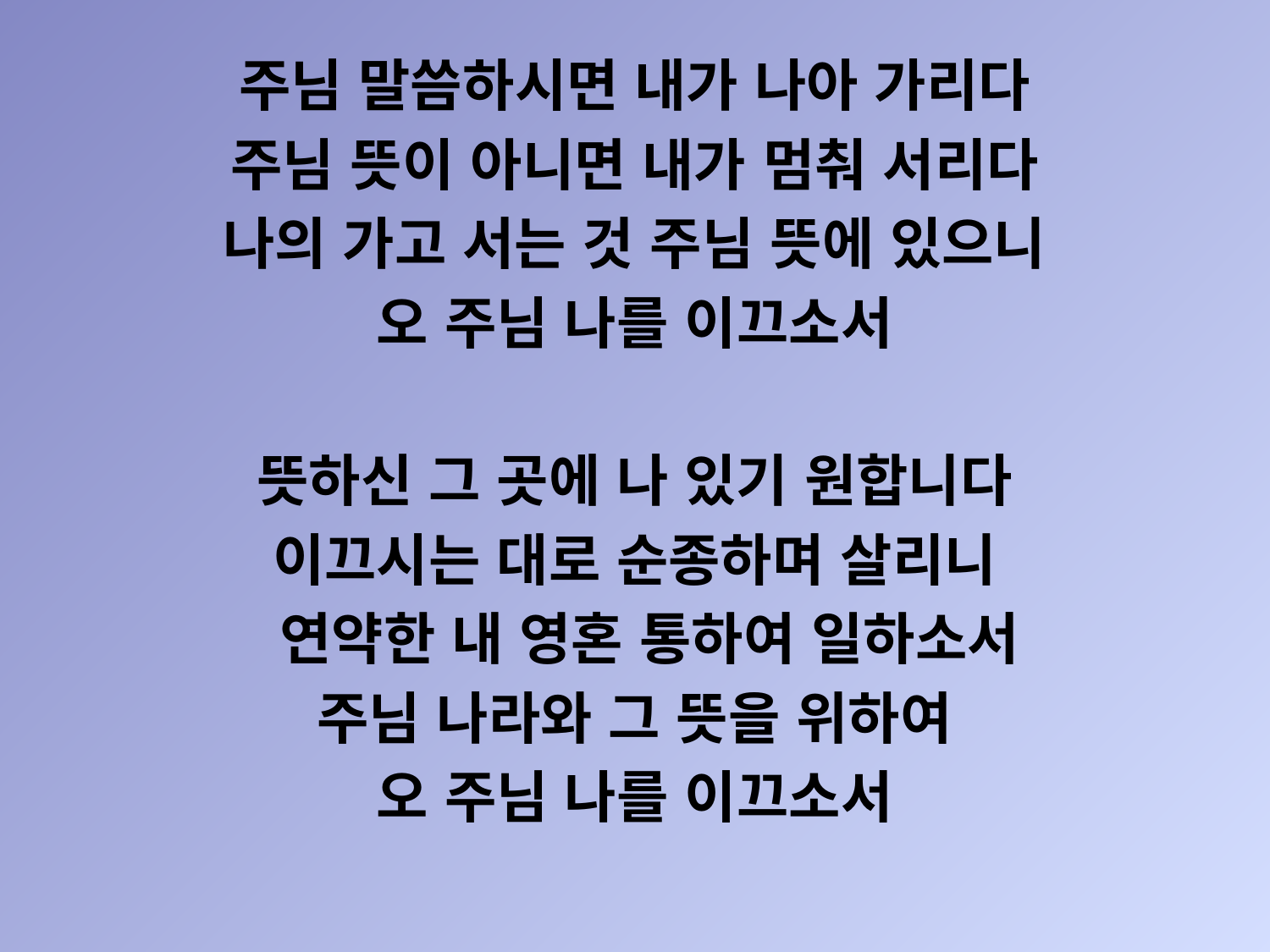

주님 말씀하시면 내가 나아 가리다
주님 뜻이 아니면 내가 멈춰 서리다
나의 가고 서는 것 주님 뜻에 있으니
오 주님 나를 이끄소서

뜻하신 그 곳에 나 있기 원합니다
이끄시는 대로 순종하며 살리니
 연약한 내 영혼 통하여 일하소서
주님 나라와 그 뜻을 위하여
오 주님 나를 이끄소서